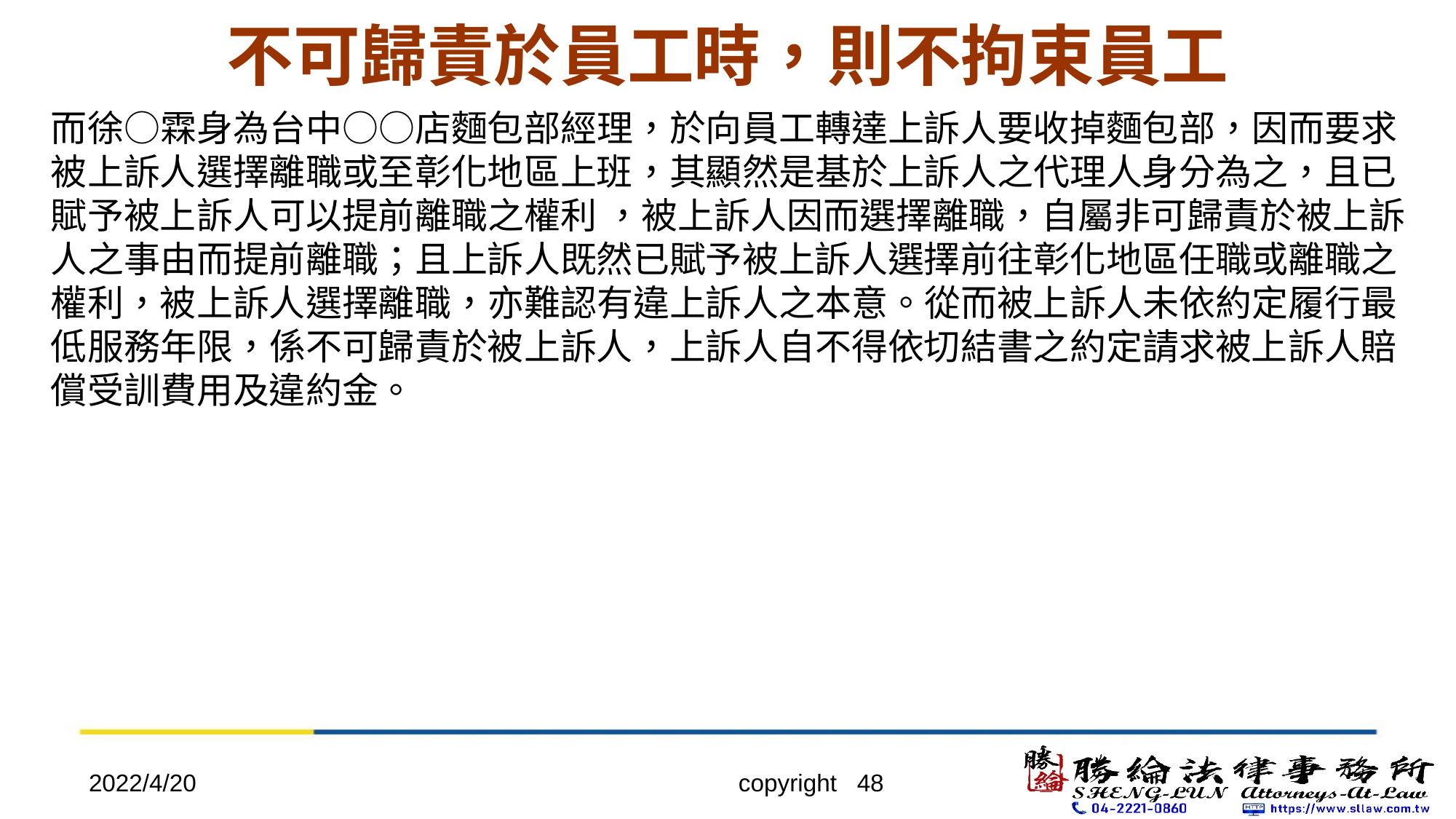

# 不可歸責於員工時，則不拘束員工
而徐○霖身為台中○○店麵包部經理，於向員工轉達上訴人要收掉麵包部，因而要求被上訴人選擇離職或至彰化地區上班，其顯然是基於上訴人之代理人身分為之，且已賦予被上訴人可以提前離職之權利 ，被上訴人因而選擇離職，自屬非可歸責於被上訴人之事由而提前離職；且上訴人既然已賦予被上訴人選擇前往彰化地區任職或離職之權利，被上訴人選擇離職，亦難認有違上訴人之本意。從而被上訴人未依約定履行最 低服務年限，係不可歸責於被上訴人，上訴人自不得依切結書之約定請求被上訴人賠償受訓費用及違約金。

2022/4/20
copyright   48